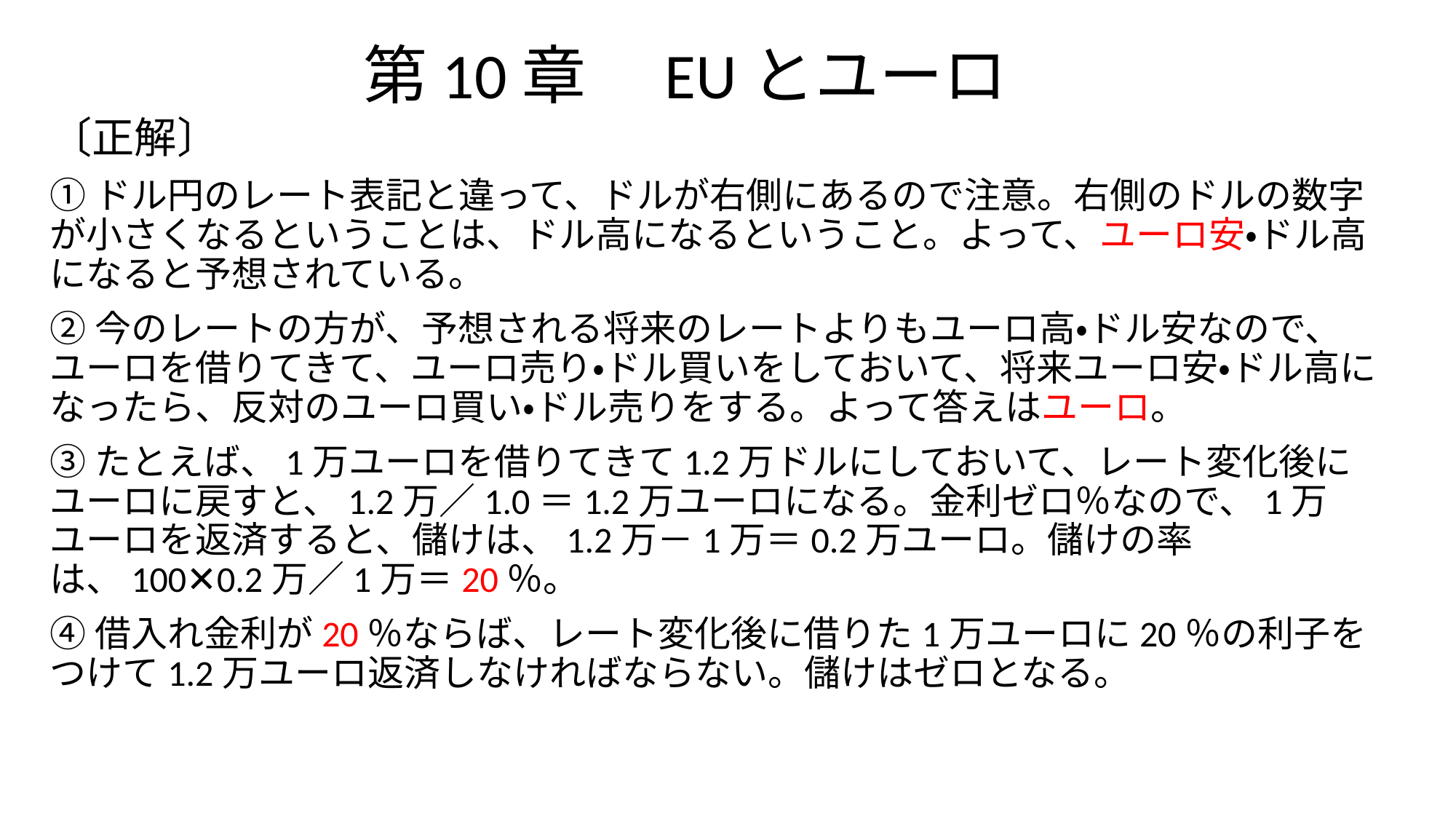

# 第10章　EUとユーロ
〔正解〕
①ドル円のレート表記と違って、ドルが右側にあるので注意。右側のドルの数字が小さくなるということは、ドル高になるということ。よって、ユーロ安・ドル高になると予想されている。
②今のレートの方が、予想される将来のレートよりもユーロ高・ドル安なので、ユーロを借りてきて、ユーロ売り・ドル買いをしておいて、将来ユーロ安・ドル高になったら、反対のユーロ買い・ドル売りをする。よって答えはユーロ。
③たとえば、1万ユーロを借りてきて1.2万ドルにしておいて、レート変化後にユーロに戻すと、1.2万／1.0＝1.2万ユーロになる。金利ゼロ％なので、1万ユーロを返済すると、儲けは、1.2万－1万＝0.2万ユーロ。儲けの率は、100✕0.2万／1万＝20％。
④借入れ金利が20％ならば、レート変化後に借りた1万ユーロに20％の利子をつけて1.2万ユーロ返済しなければならない。儲けはゼロとなる。